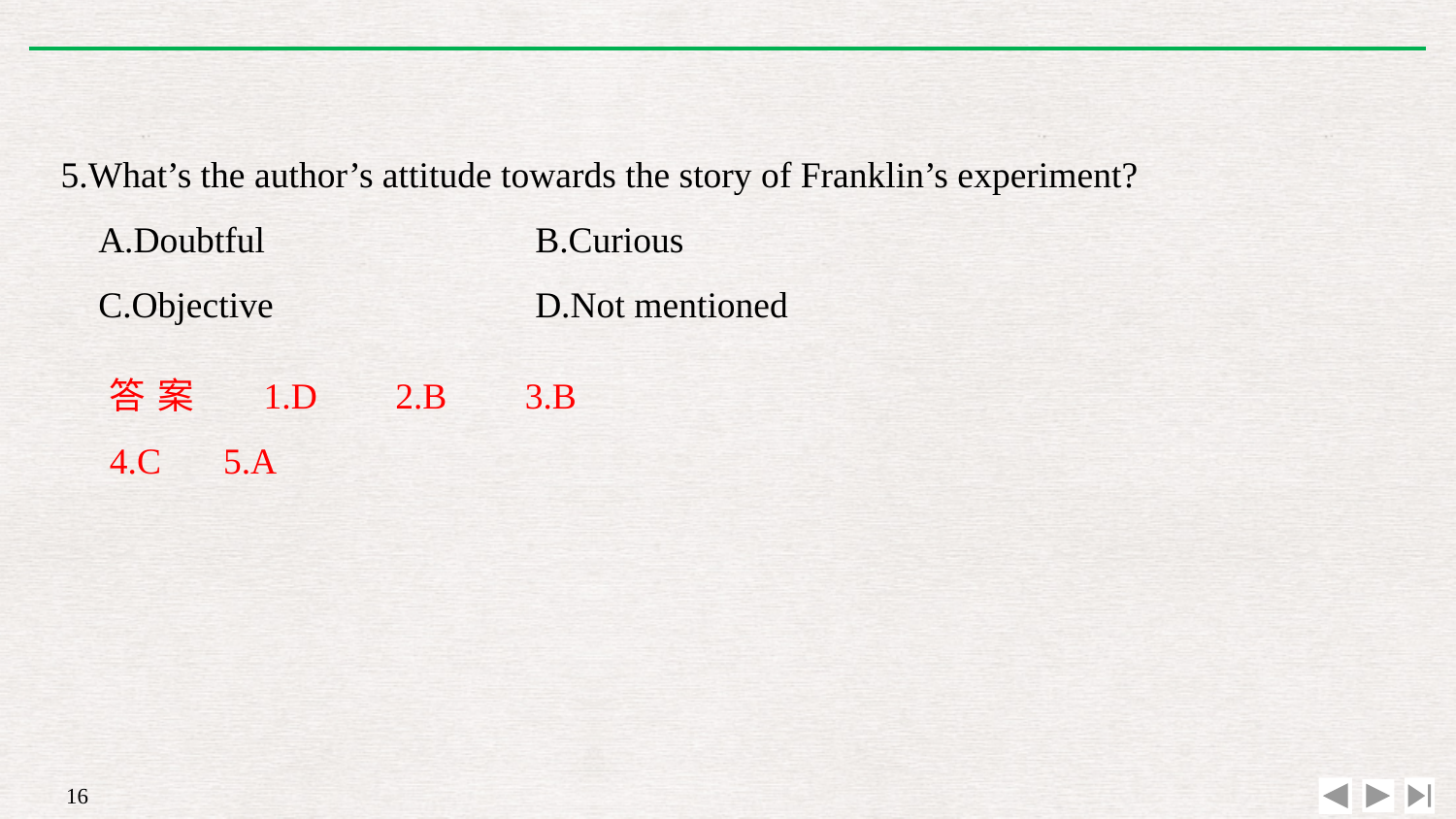

5.What’s the author’s attitude towards the story of Franklin’s experiment?
A.Doubtful  		B.Curious
C.Objective  		D.Not mentioned
答案　1.D　2.B　3.B　4.C　 5.A